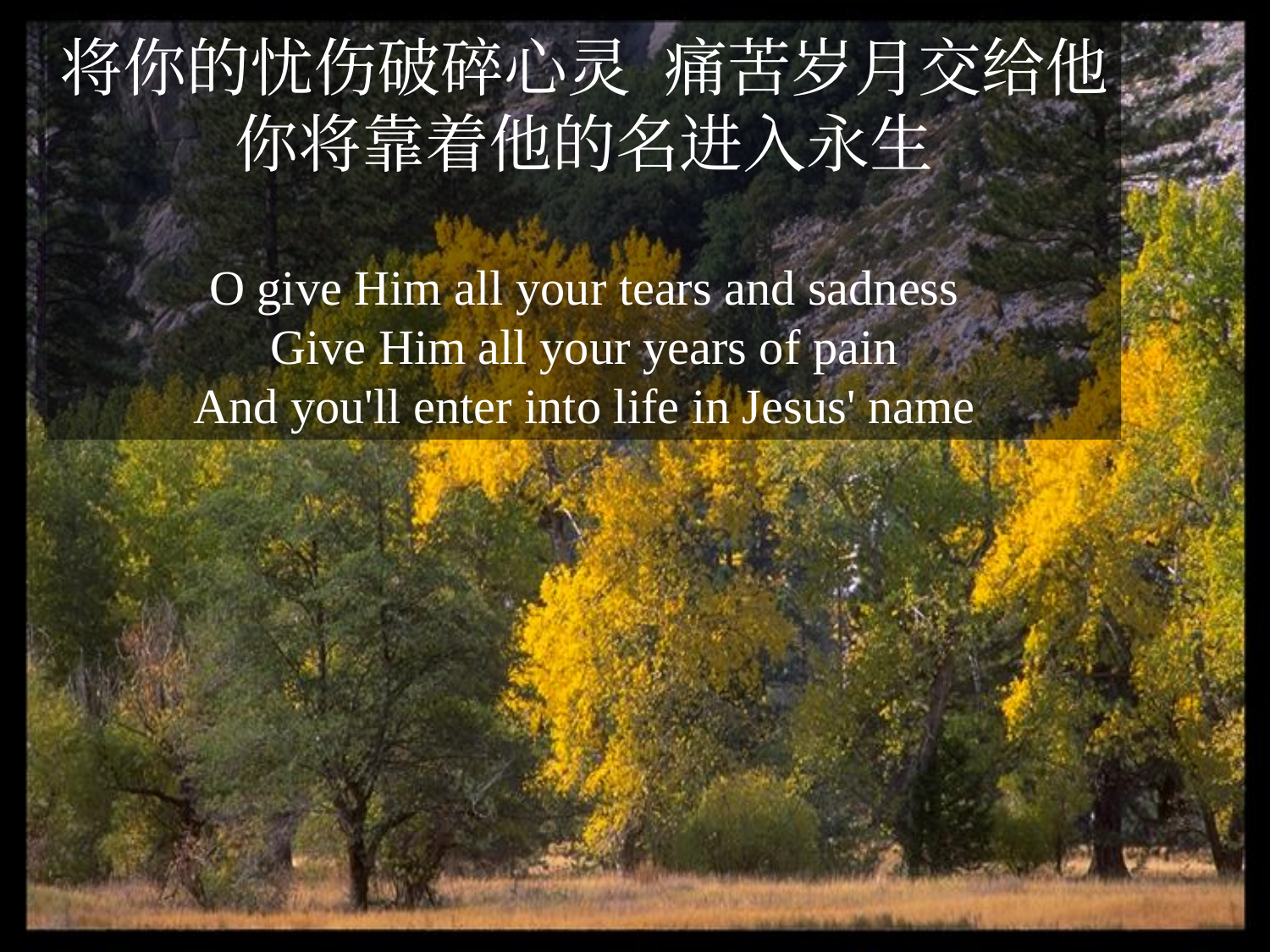

将你的忧伤破碎心灵  痛苦岁月交给他
你将靠着他的名进入永生

O give Him all your tears and sadness
Give Him all your years of pain
And you'll enter into life in Jesus' name